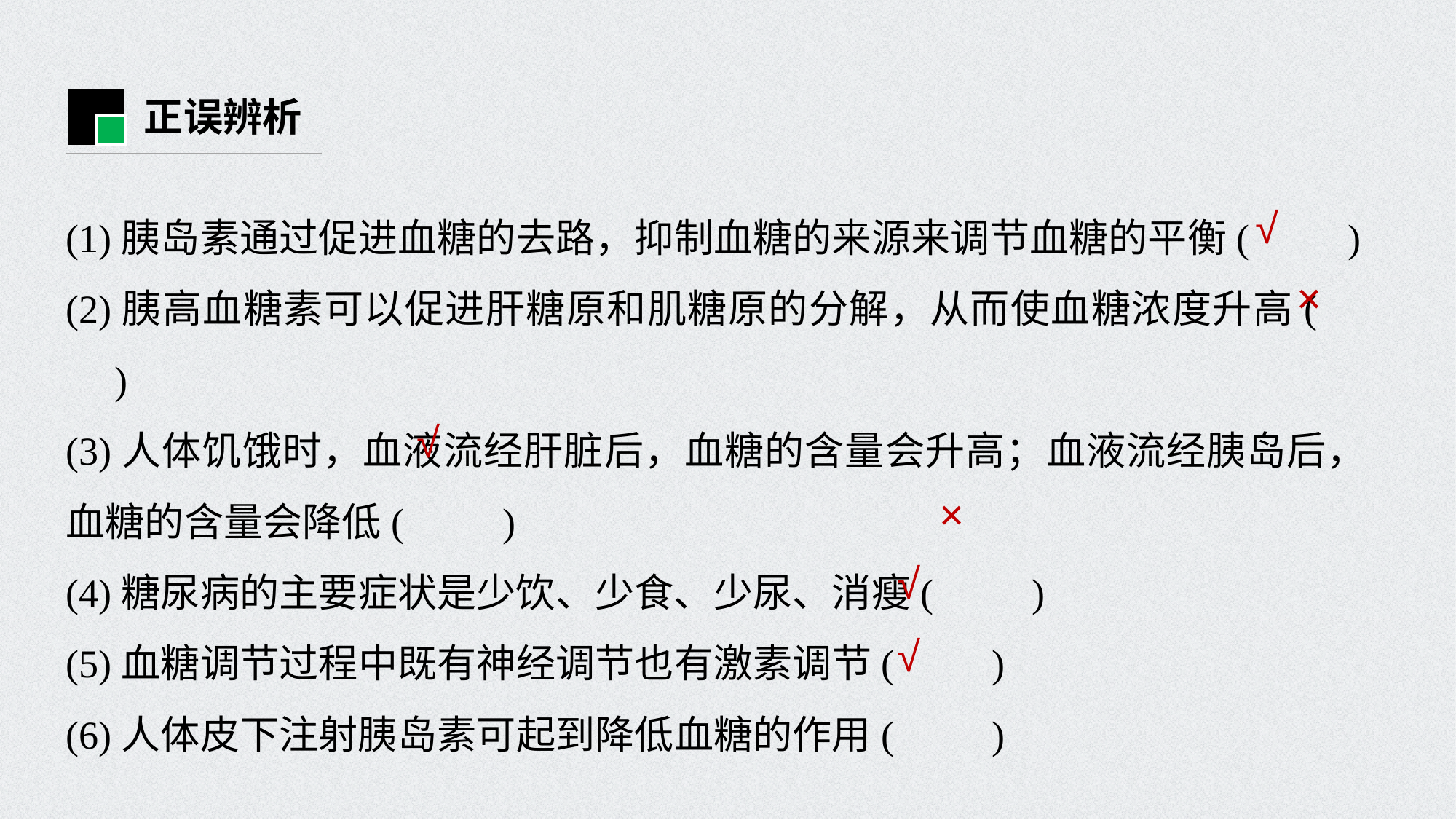

正误辨析

(1)胰岛素通过促进血糖的去路，抑制血糖的来源来调节血糖的平衡(　　)
(2)胰高血糖素可以促进肝糖原和肌糖原的分解，从而使血糖浓度升高(　　)
(3)人体饥饿时，血液流经肝脏后，血糖的含量会升高；血液流经胰岛后，血糖的含量会降低(　　)
(4)糖尿病的主要症状是少饮、少食、少尿、消瘦(　　)
(5)血糖调节过程中既有神经调节也有激素调节(　　)
(6)人体皮下注射胰岛素可起到降低血糖的作用(　　)
√
×
√
×
√
√